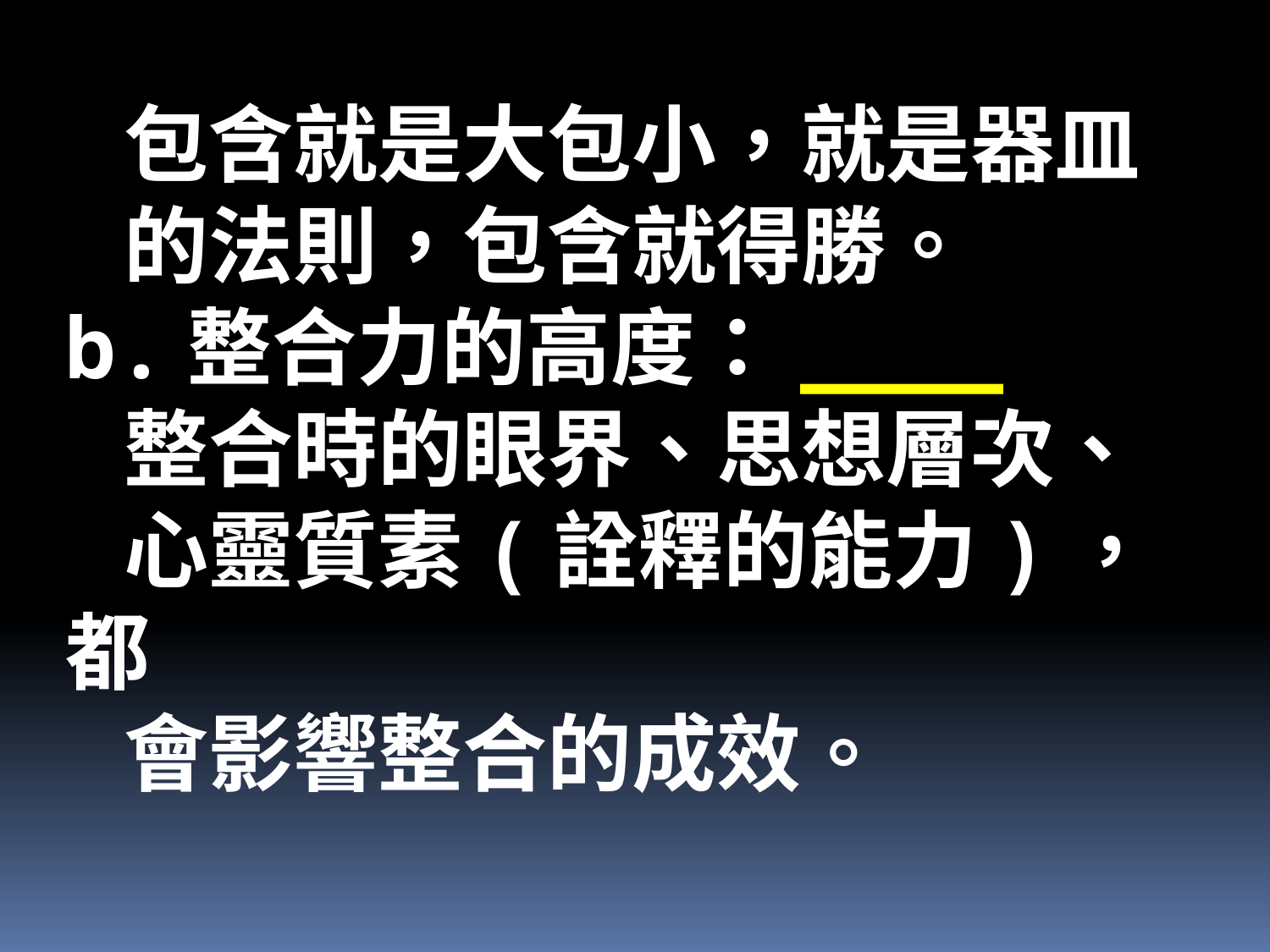

包含就是大包小，就是器皿
  的法則，包含就得勝。
b.整合力的高度：____
  整合時的眼界、思想層次、
  心靈質素(詮釋的能力)，都
  會影響整合的成效。